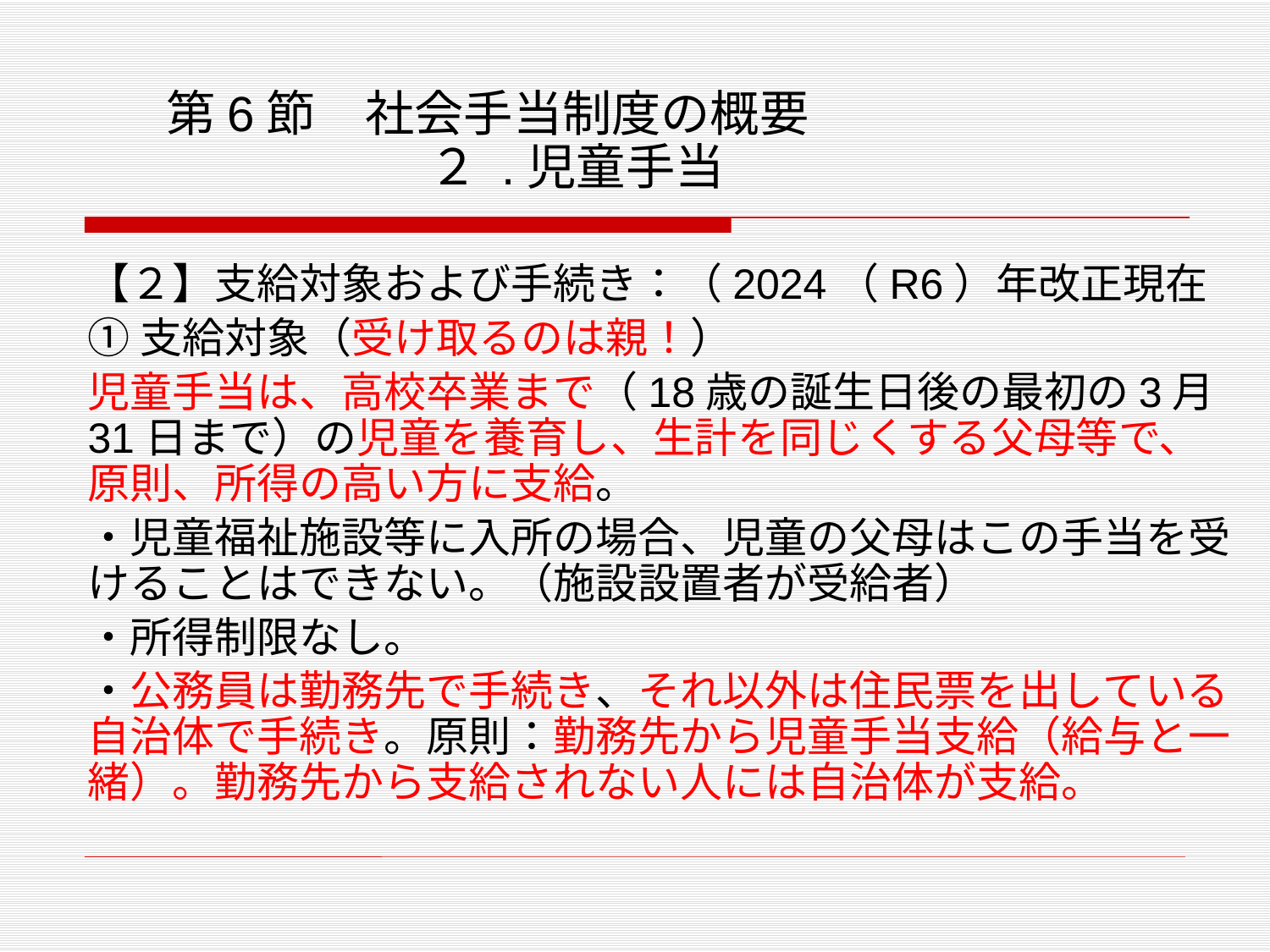

# 第6節　社会手当制度の概要 　　　　  ２ .児童手当
【２】支給対象および手続き：（2024（R6）年改正現在
①支給対象（受け取るのは親！）
児童手当は、高校卒業まで（18歳の誕生日後の最初の3月31日まで）の児童を養育し、生計を同じくする父母等で、原則、所得の高い方に支給。
・児童福祉施設等に入所の場合、児童の父母はこの手当を受けることはできない。（施設設置者が受給者）
・所得制限なし。
・公務員は勤務先で手続き、それ以外は住民票を出している自治体で手続き。原則：勤務先から児童手当支給（給与と一緒）。勤務先から支給されない人には自治体が支給。